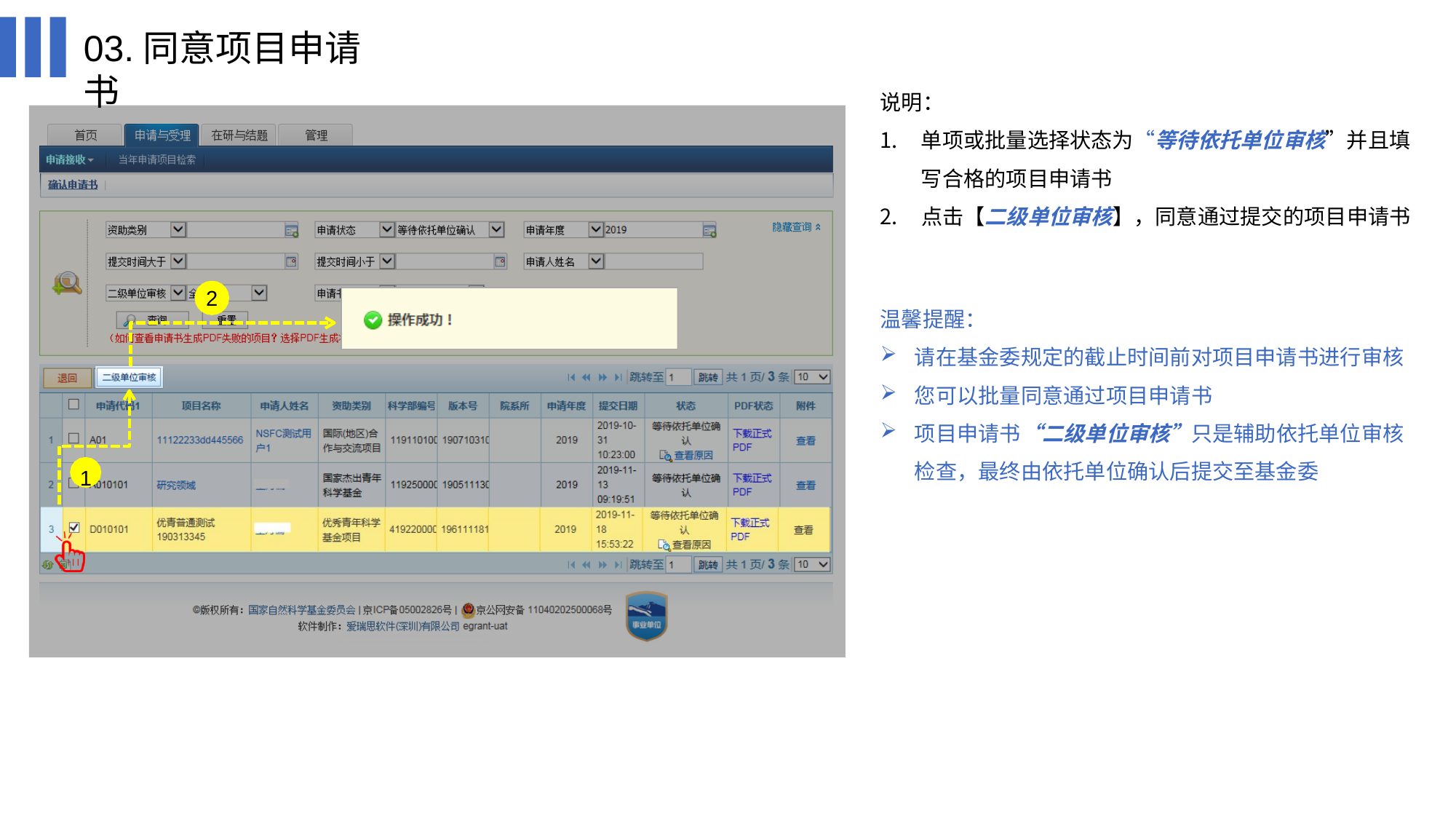

# 03.同意项目申请书
说明：
单项或批量选择状态为“等待依托单位审核”并且填 写合格的项目申请书
点击【二级单位审核】，同意通过提交的项目申请书

2

1

温馨提醒：
请在基金委规定的截止时间前对项目申请书进行审核
您可以批量同意通过项目申请书
项目申请书“二级单位审核”只是辅助依托单位审核 检查，最终由依托单位确认后提交至基金委